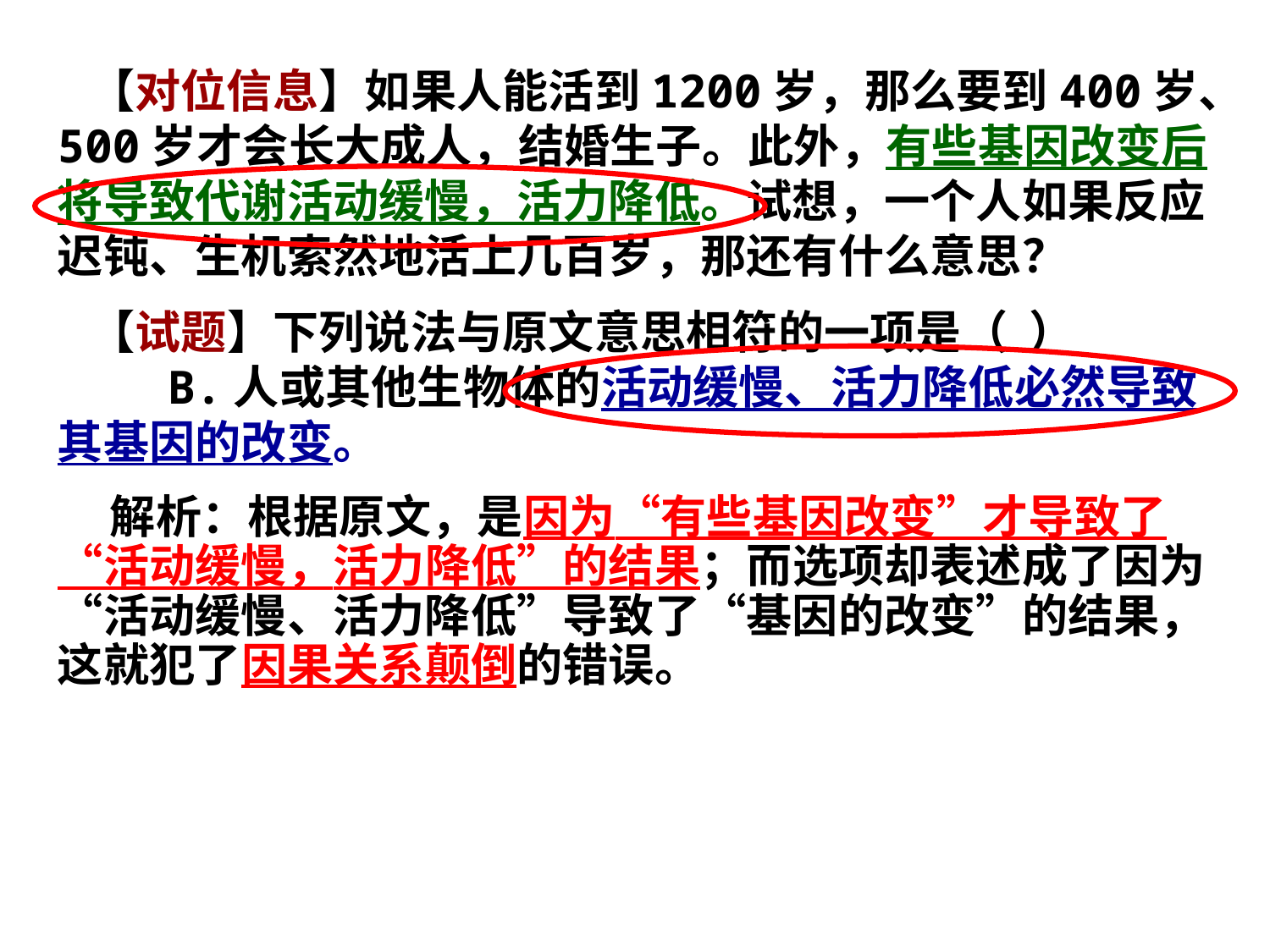

【对位信息】如果人能活到1200岁，那么要到400岁、500岁才会长大成人，结婚生子。此外，有些基因改变后将导致代谢活动缓慢，活力降低。试想，一个人如果反应迟钝、生机索然地活上几百岁，那还有什么意思？

  【试题】下列说法与原文意思相符的一项是（  ）
    B.人或其他生物体的活动缓慢、活力降低必然导致其基因的改变。

    解析：根据原文，是因为“有些基因改变”才导致了“活动缓慢，活力降低”的结果；而选项却表述成了因为“活动缓慢、活力降低”导致了“基因的改变”的结果，这就犯了因果关系颠倒的错误。